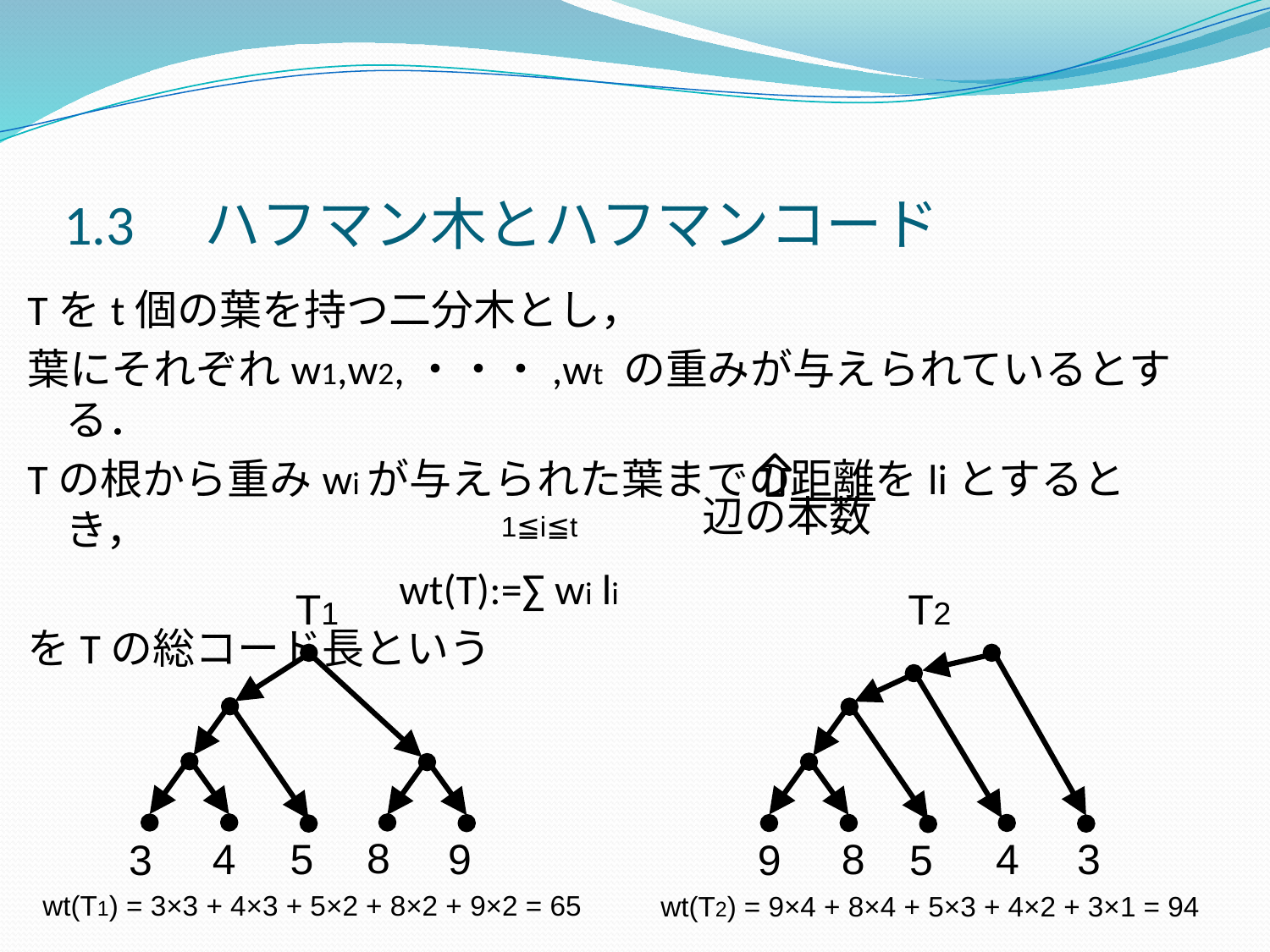

# 1.3　ハフマン木とハフマンコード
Tをt個の葉を持つ二分木とし，
葉にそれぞれw1,w2,・・・,wt の重みが与えられているとする．
Tの根から重みwiが与えられた葉までの距離をliとするとき，
                                       wt(T):=∑ wi li
をTの総コード長という

辺の本数
1≦i≦t
T2
T1

8
4
9
5
3

4
8
3
5
9
wt(T1) = 3×3 + 4×3 + 5×2 + 8×2 + 9×2 = 65
wt(T2) = 9×4 + 8×4 + 5×3 + 4×2 + 3×1 = 94